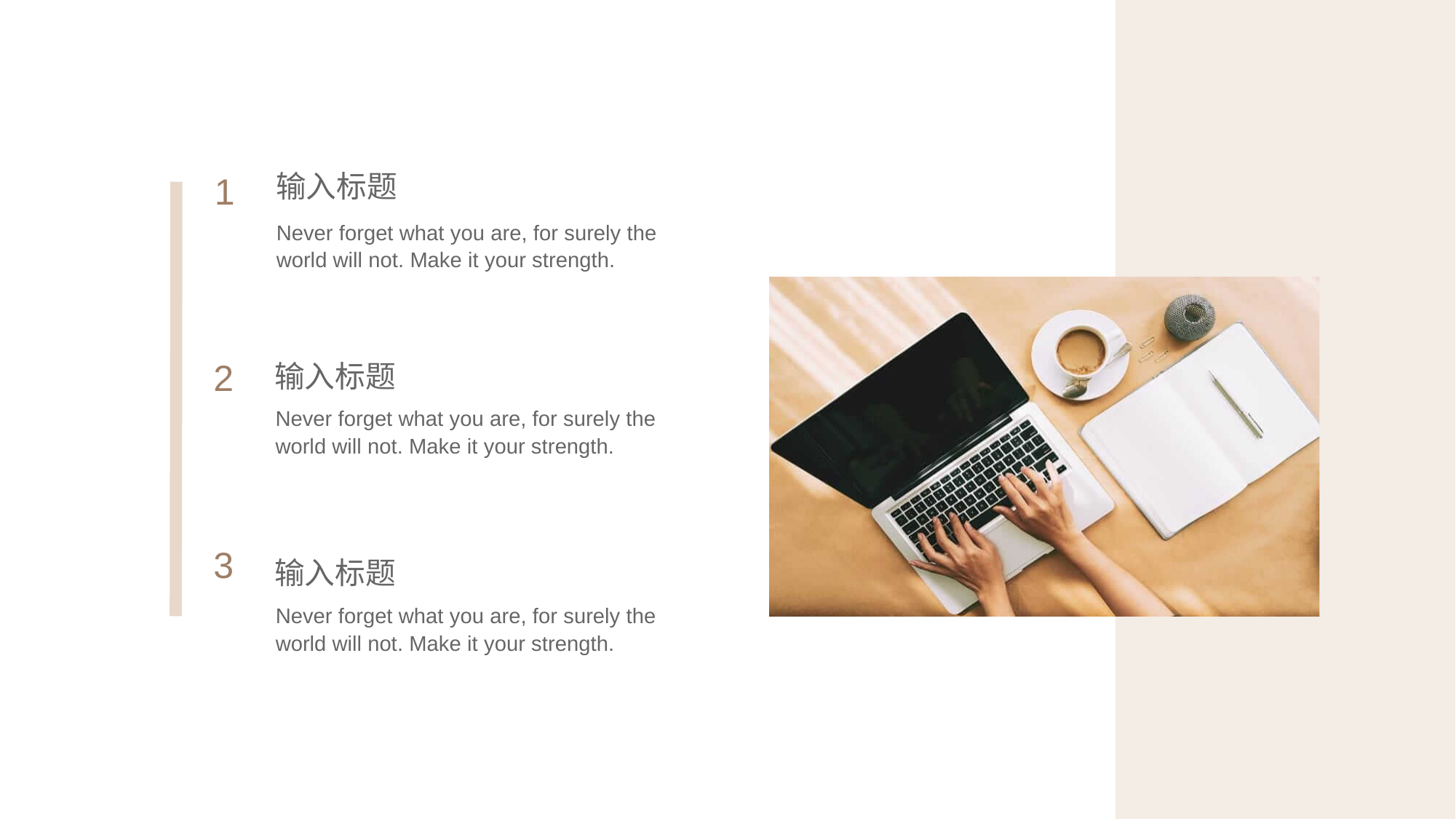

1
输入标题
Never forget what you are, for surely the world will not. Make it your strength.

2
输入标题
Never forget what you are, for surely the world will not. Make it your strength.
3
输入标题
Never forget what you are, for surely the world will not. Make it your strength.